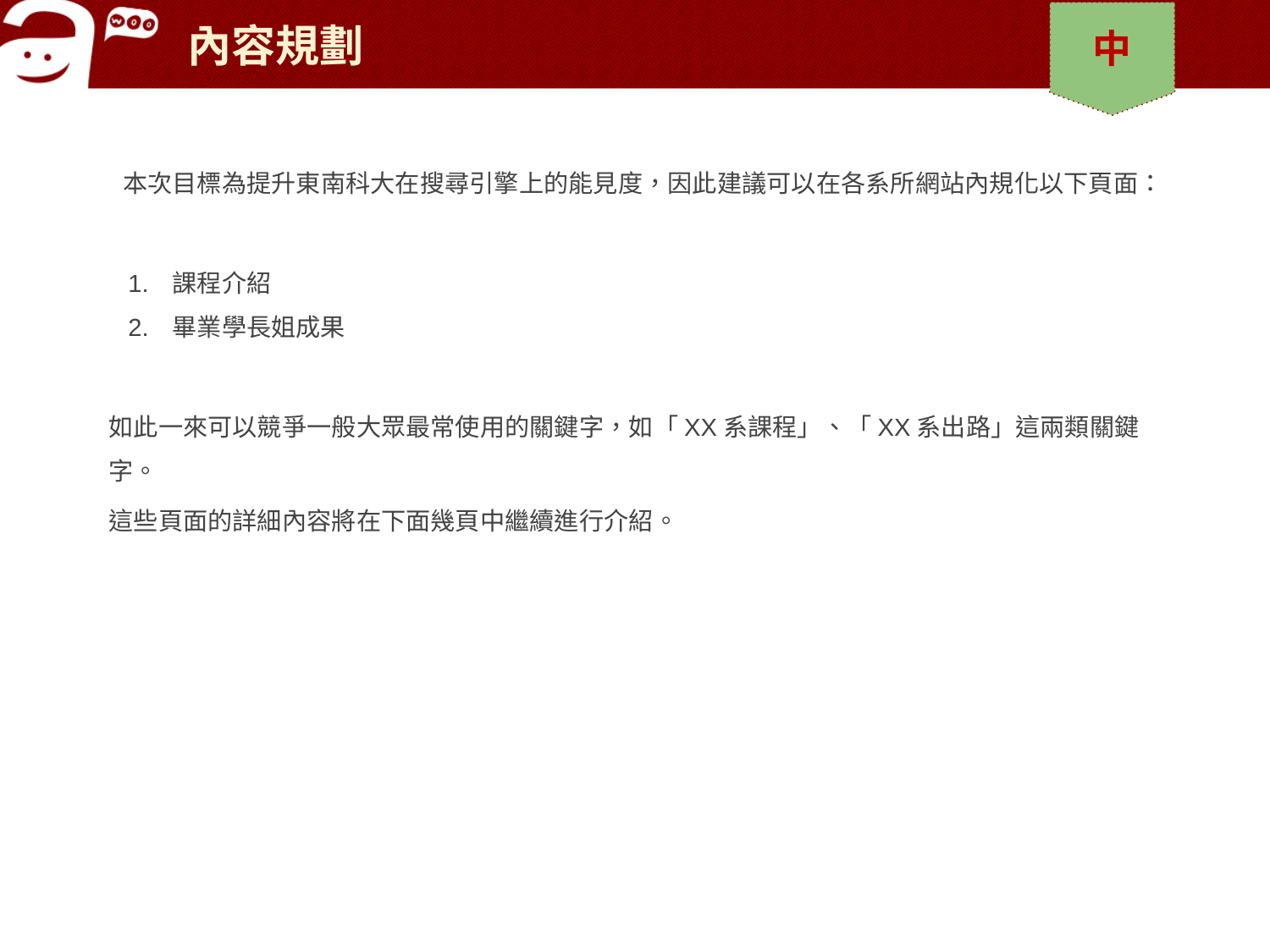

# 內容規劃

中
本次目標為提升東南科大在搜尋引擎上的能見度，因此建議可以在各系所網站內規化以下頁面：

課程介紹
畢業學長姐成果

如此一來可以競爭一般大眾最常使用的關鍵字，如「XX系課程」、「XX系出路」這兩類關鍵字。
這些頁面的詳細內容將在下面幾頁中繼續進行介紹。